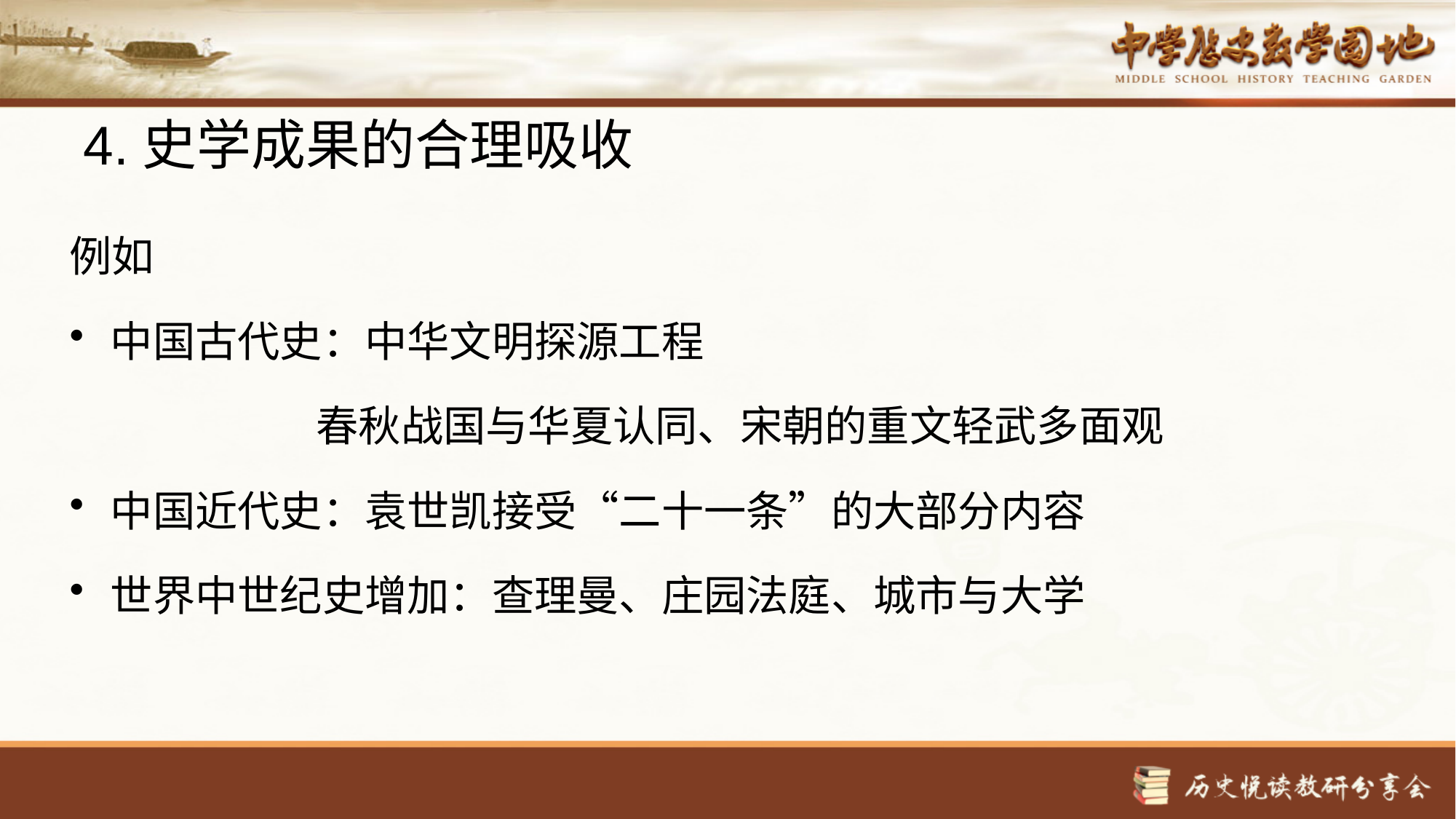

# 4.史学成果的合理吸收
例如
中国古代史：中华文明探源工程
                         春秋战国与华夏认同、宋朝的重文轻武多面观
中国近代史：袁世凯接受“二十一条”的大部分内容
世界中世纪史增加：查理曼、庄园法庭、城市与大学